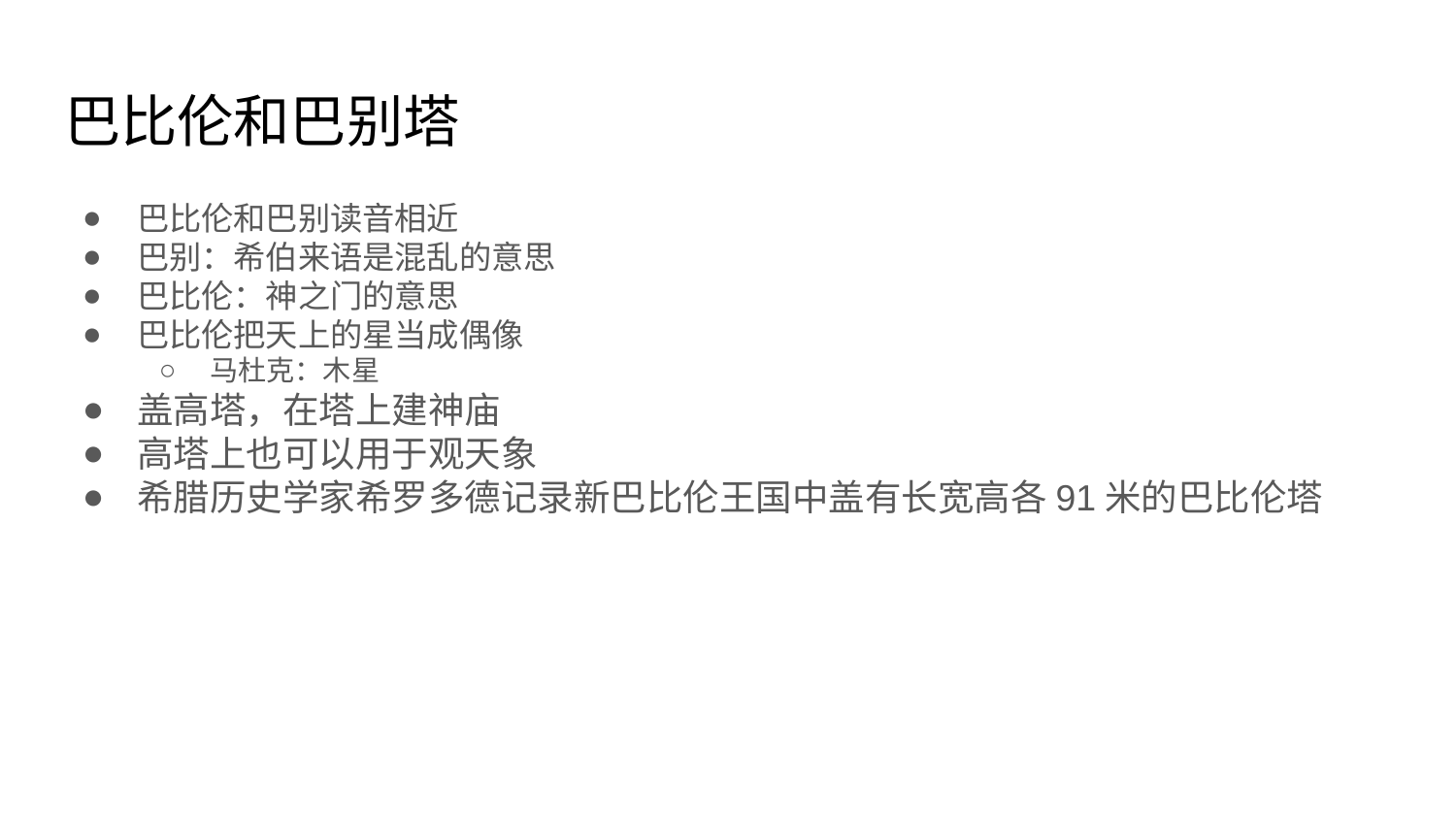

# 巴比伦和巴别塔
巴比伦和巴别读音相近
巴别：希伯来语是混乱的意思
巴比伦：神之门的意思
巴比伦把天上的星当成偶像
马杜克：木星
盖高塔，在塔上建神庙
高塔上也可以用于观天象
希腊历史学家希罗多德记录新巴比伦王国中盖有长宽高各91米的巴比伦塔